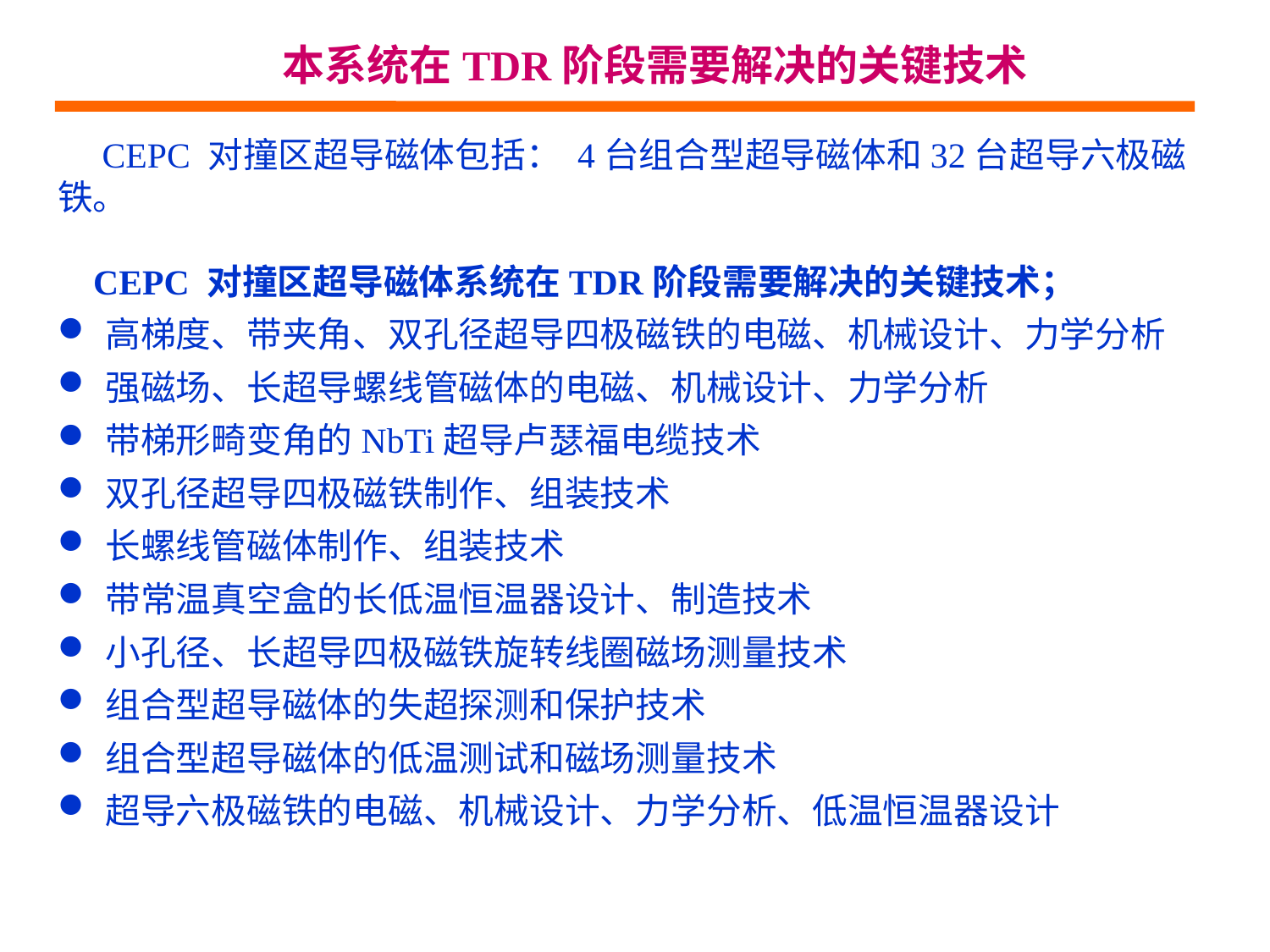

本系统在TDR阶段需要解决的关键技术

     CEPC 对撞区超导磁体包括： 4台组合型超导磁体和32台超导六极磁铁。

    CEPC 对撞区超导磁体系统在TDR阶段需要解决的关键技术；
高梯度、带夹角、双孔径超导四极磁铁的电磁、机械设计、力学分析
强磁场、长超导螺线管磁体的电磁、机械设计、力学分析
带梯形畸变角的NbTi超导卢瑟福电缆技术
双孔径超导四极磁铁制作、组装技术
长螺线管磁体制作、组装技术
带常温真空盒的长低温恒温器设计、制造技术
小孔径、长超导四极磁铁旋转线圈磁场测量技术
组合型超导磁体的失超探测和保护技术
组合型超导磁体的低温测试和磁场测量技术
超导六极磁铁的电磁、机械设计、力学分析、低温恒温器设计